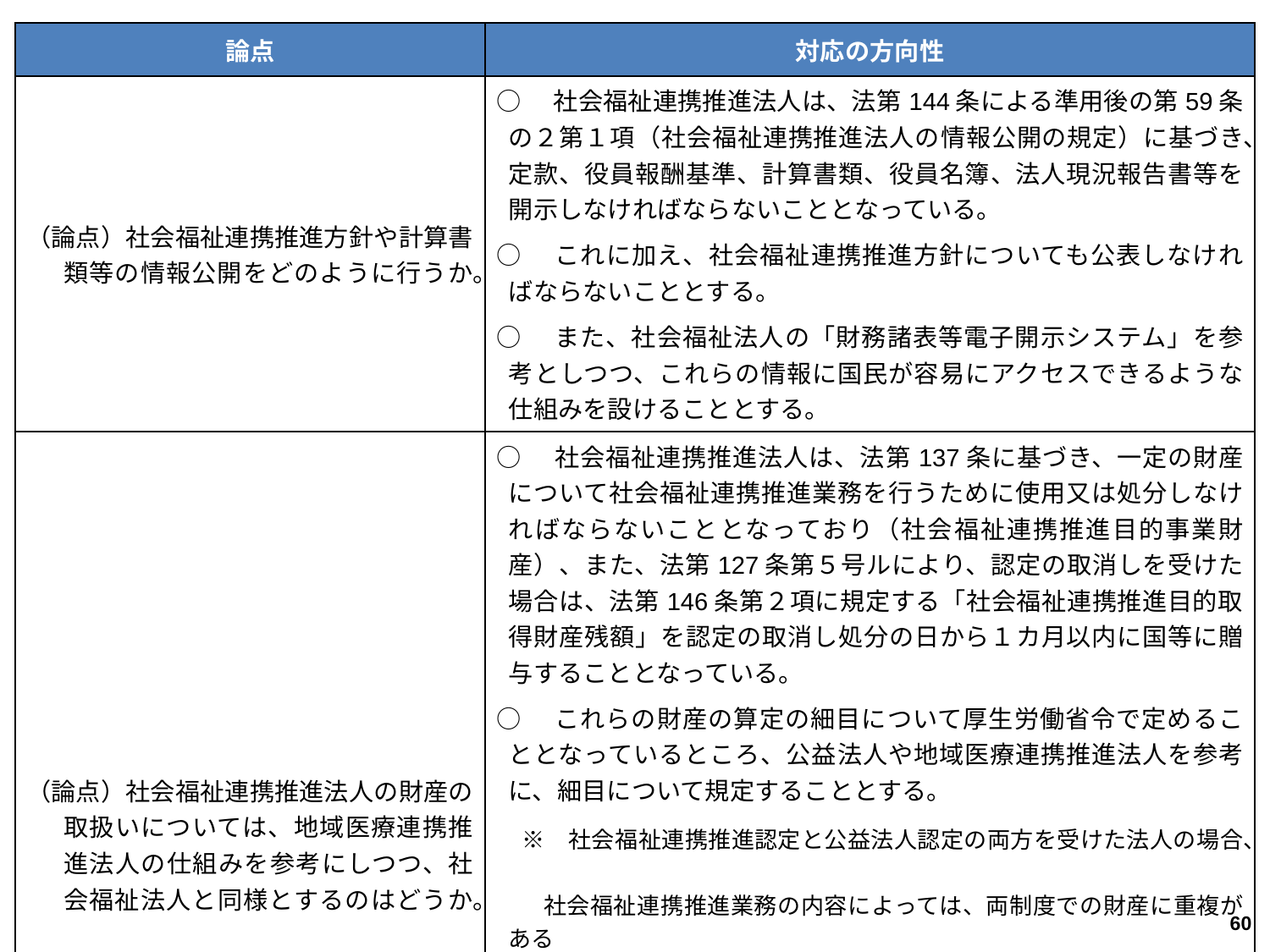

| 論点 | 対応の方向性 |
| --- | --- |
| （論点）社会福祉連携推進方針や計算書類等の情報公開をどのように行うか。 | ○　社会福祉連携推進法人は、法第144条による準用後の第59条の２第１項（社会福祉連携推進法人の情報公開の規定）に基づき、定款、役員報酬基準、計算書類、役員名簿、法人現況報告書等を開示しなければならないこととなっている。 ○　これに加え、社会福祉連携推進方針についても公表しなければならないこととする。 ○　また、社会福祉法人の「財務諸表等電子開示システム」を参考としつつ、これらの情報に国民が容易にアクセスできるような仕組みを設けることとする。 |
| （論点）社会福祉連携推進法人の財産の取扱いについては、地域医療連携推進法人の仕組みを参考にしつつ、社会福祉法人と同様とするのはどうか。 | ○　社会福祉連携推進法人は、法第137条に基づき、一定の財産について社会福祉連携推進業務を行うために使用又は処分しなければならないこととなっており（社会福祉連携推進目的事業財産）、また、法第127条第５号ルにより、認定の取消しを受けた場合は、法第146条第２項に規定する「社会福祉連携推進目的取得財産残額」を認定の取消し処分の日から１カ月以内に国等に贈与することとなっている。 ○　これらの財産の算定の細目について厚生労働省令で定めることとなっているところ、公益法人や地域医療連携推進法人を参考に、細目について規定することとする。 　※　社会福祉連携推進認定と公益法人認定の両方を受けた法人の場合、　　 　　社会福祉連携推進業務の内容によっては、両制度での財産に重複がある 　　ことが想定されるが、公益目的事業財産及び公益目的取得財産残額につ 　　いては、税制上の優遇を受けて形成された財産であり、法人内部に留める 　　ことは適当ではないことから、公益目的事業財産及び公益目的取得財産残 　　額については、社会福祉連携推進目的事業財産及び社会福祉連携推進 　　目的取得財産残額に優先させることとする。 |
60